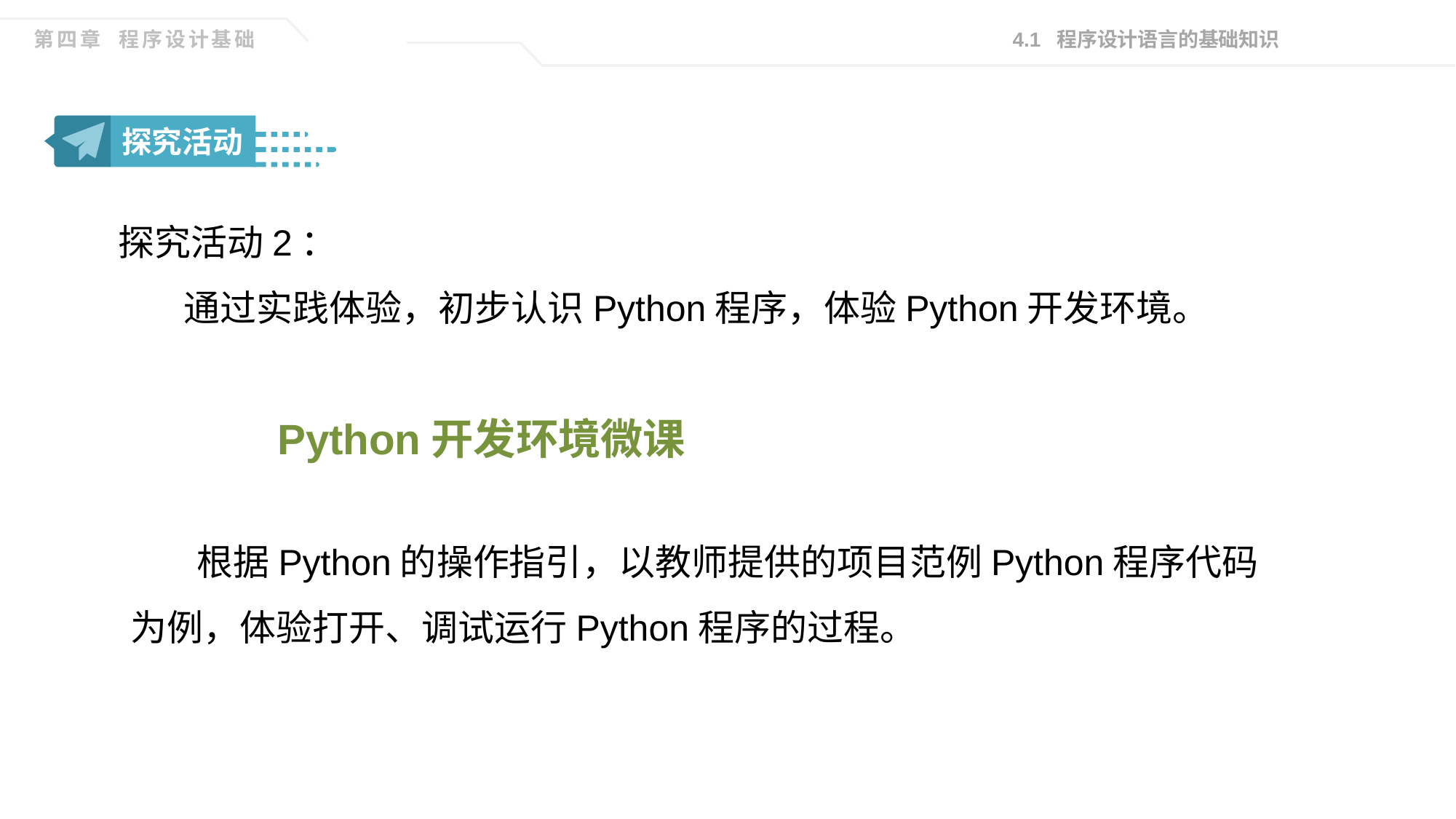

4.1  程序设计语言的基础知识
第四章  程序设计基础

探究活动
探究活动2：
       通过实践体验，初步认识Python程序，体验Python开发环境。
Python开发环境微课
       根据Python的操作指引，以教师提供的项目范例Python程序代码为例，体验打开、调试运行Python程序的过程。